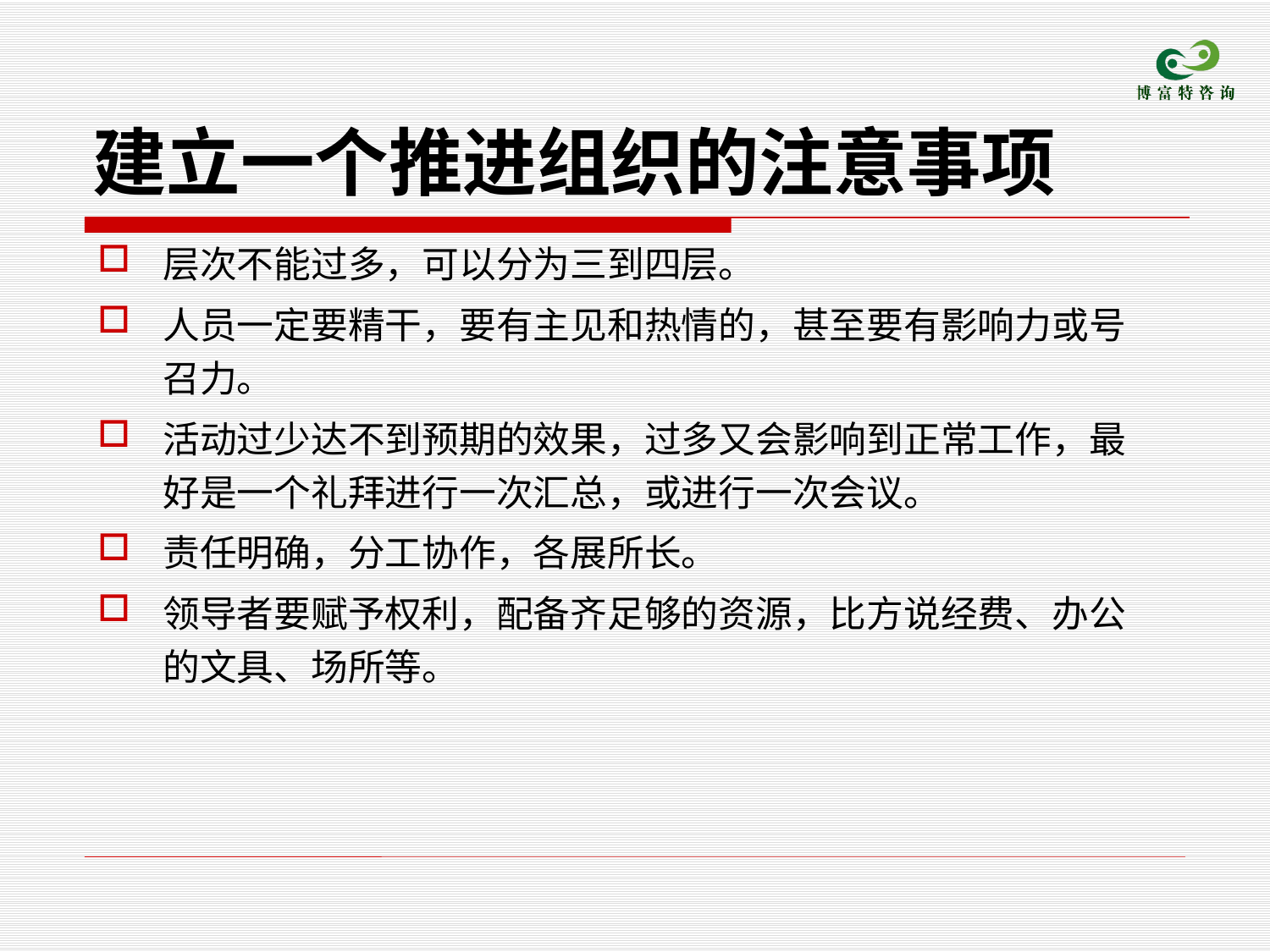

# 建立一个推进组织的注意事项
层次不能过多，可以分为三到四层。
人员一定要精干，要有主见和热情的，甚至要有影响力或号召力。
活动过少达不到预期的效果，过多又会影响到正常工作，最好是一个礼拜进行一次汇总，或进行一次会议。
责任明确，分工协作，各展所长。
领导者要赋予权利，配备齐足够的资源，比方说经费、办公的文具、场所等。
328